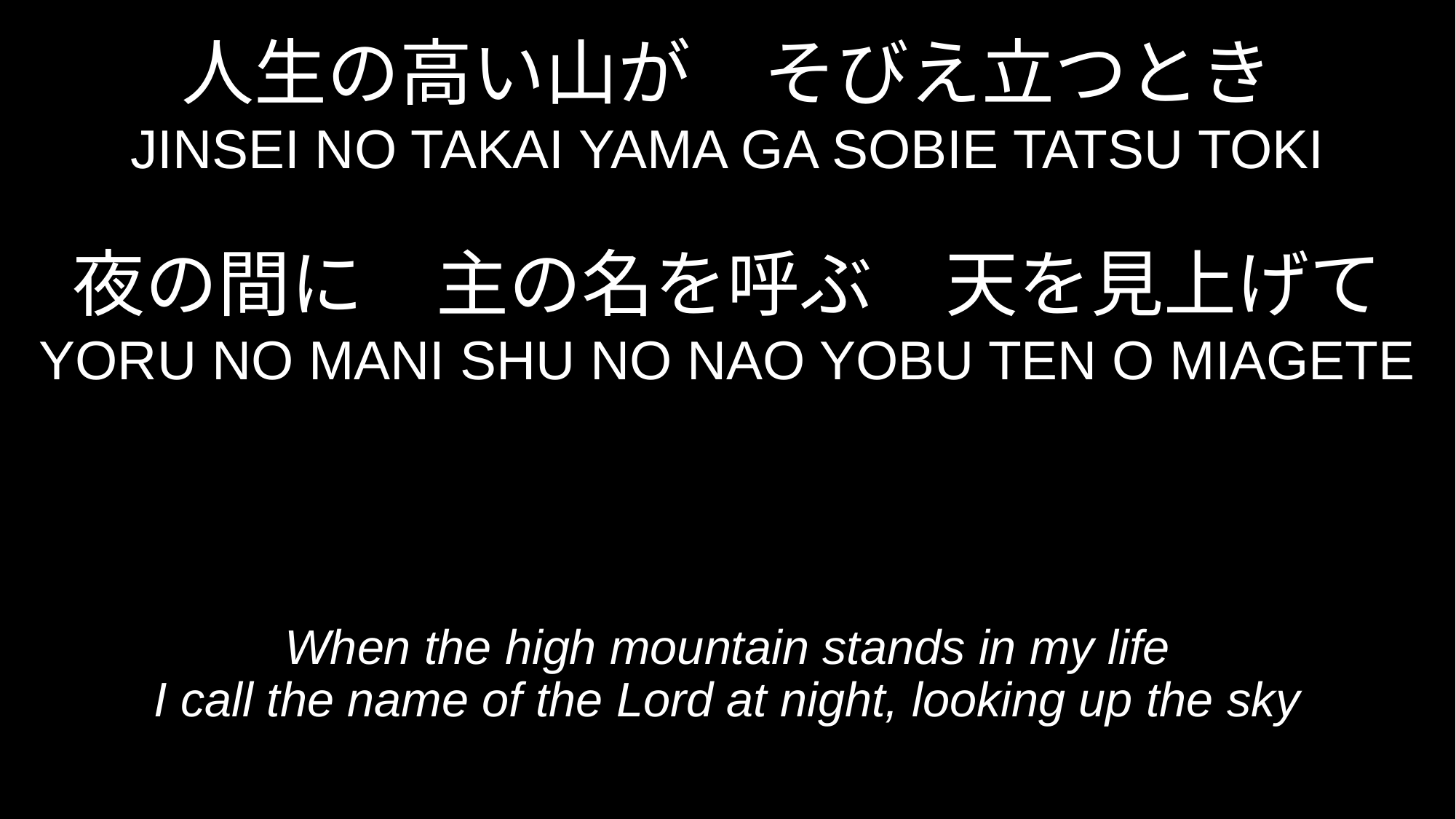

# 人生の高い山が　そびえ立つとき JINSEI NO TAKAI YAMA GA SOBIE TATSU TOKI 　 夜の間に　主の名を呼ぶ　天を見上げて YORU NO MANI SHU NO NAO YOBU TEN O MIAGETE
When the high mountain stands in my life
I call the name of the Lord at night, looking up the sky